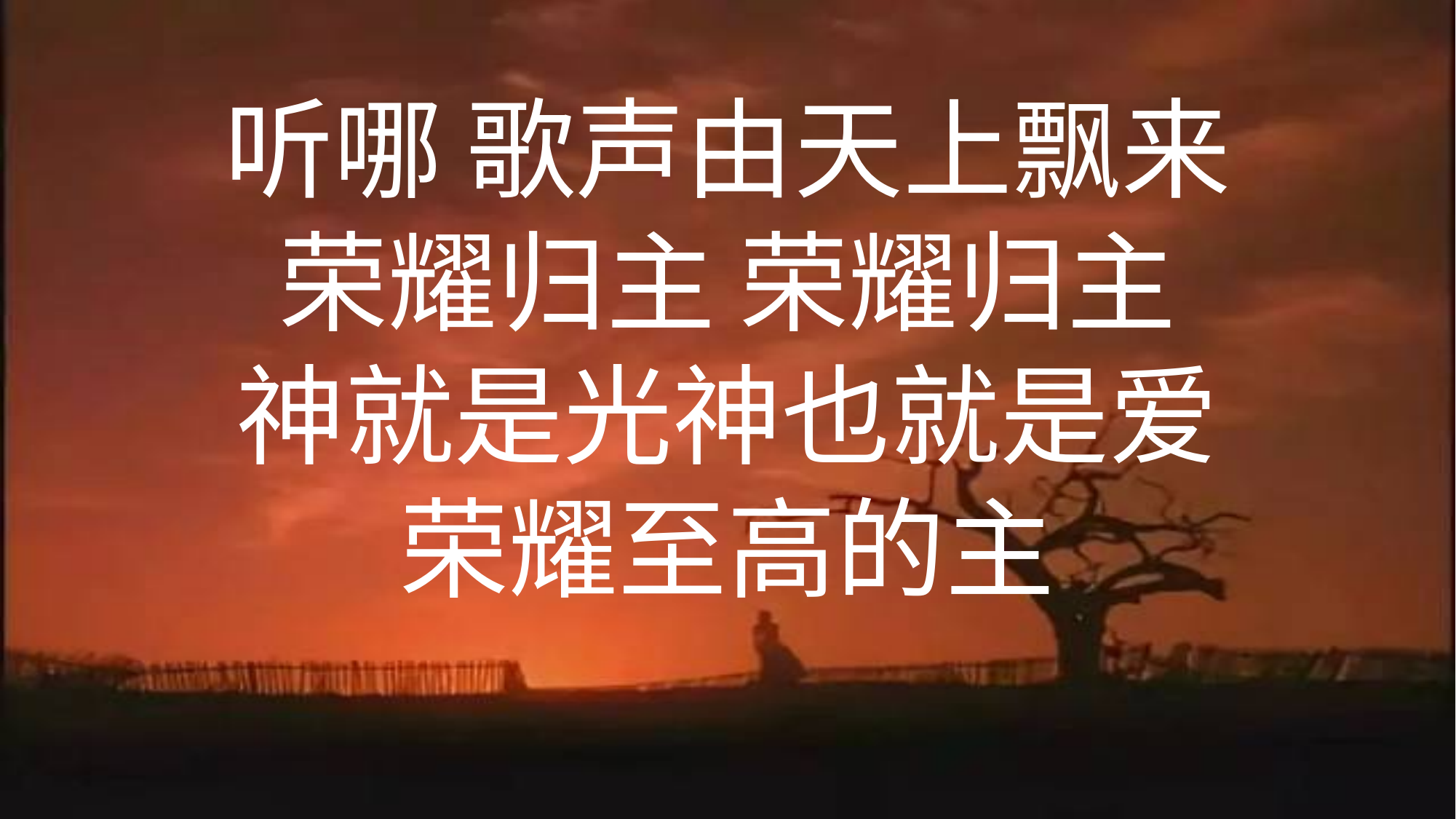

听哪 歌声由天上飘来
荣耀归主 荣耀归主
神就是光神也就是爱
荣耀至高的主